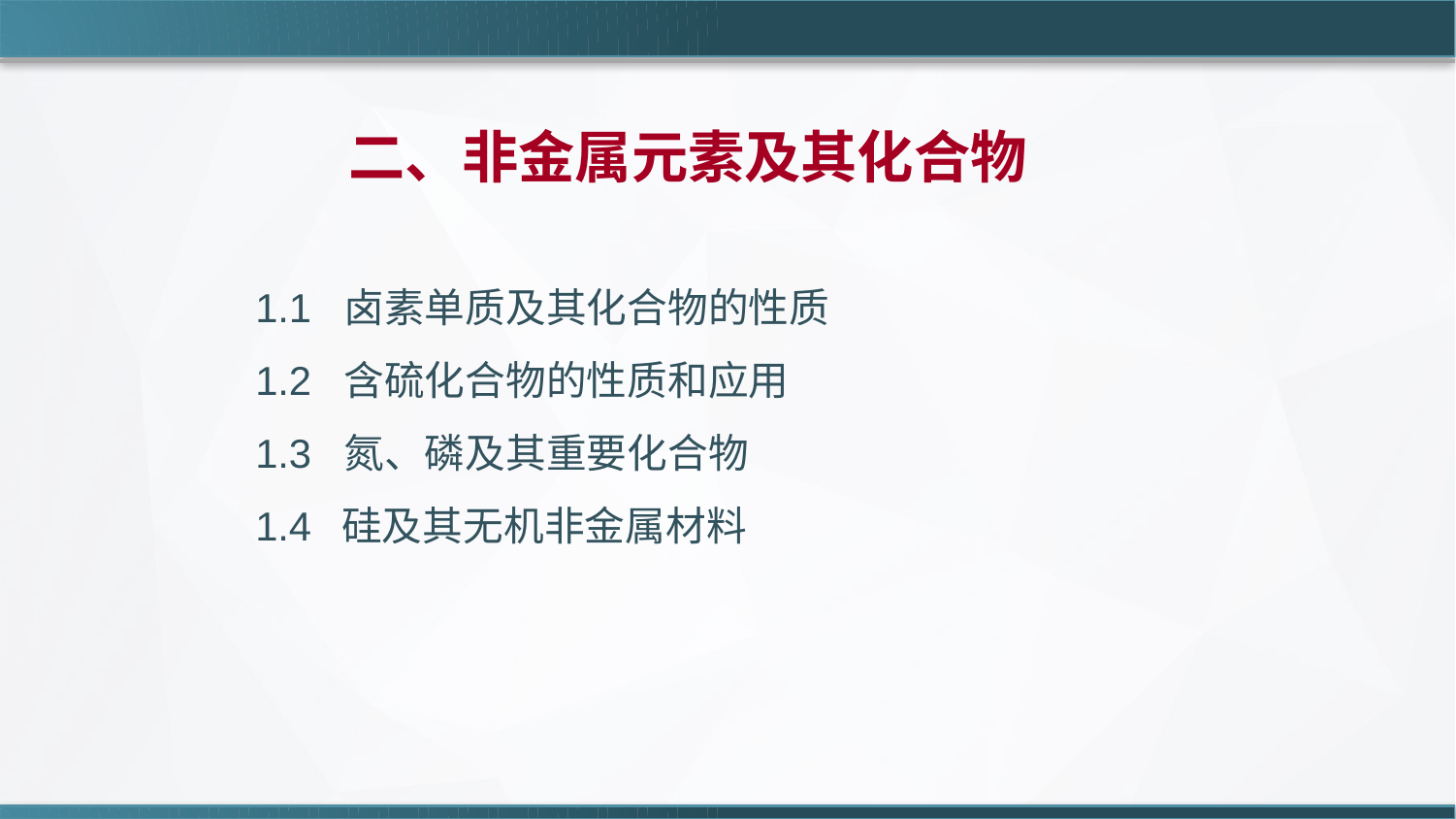

二、非金属元素及其化合物

1.1  卤素单质及其化合物的性质
1.2  含硫化合物的性质和应用
1.3  氮、磷及其重要化合物
1.4  硅及其无机非金属材料